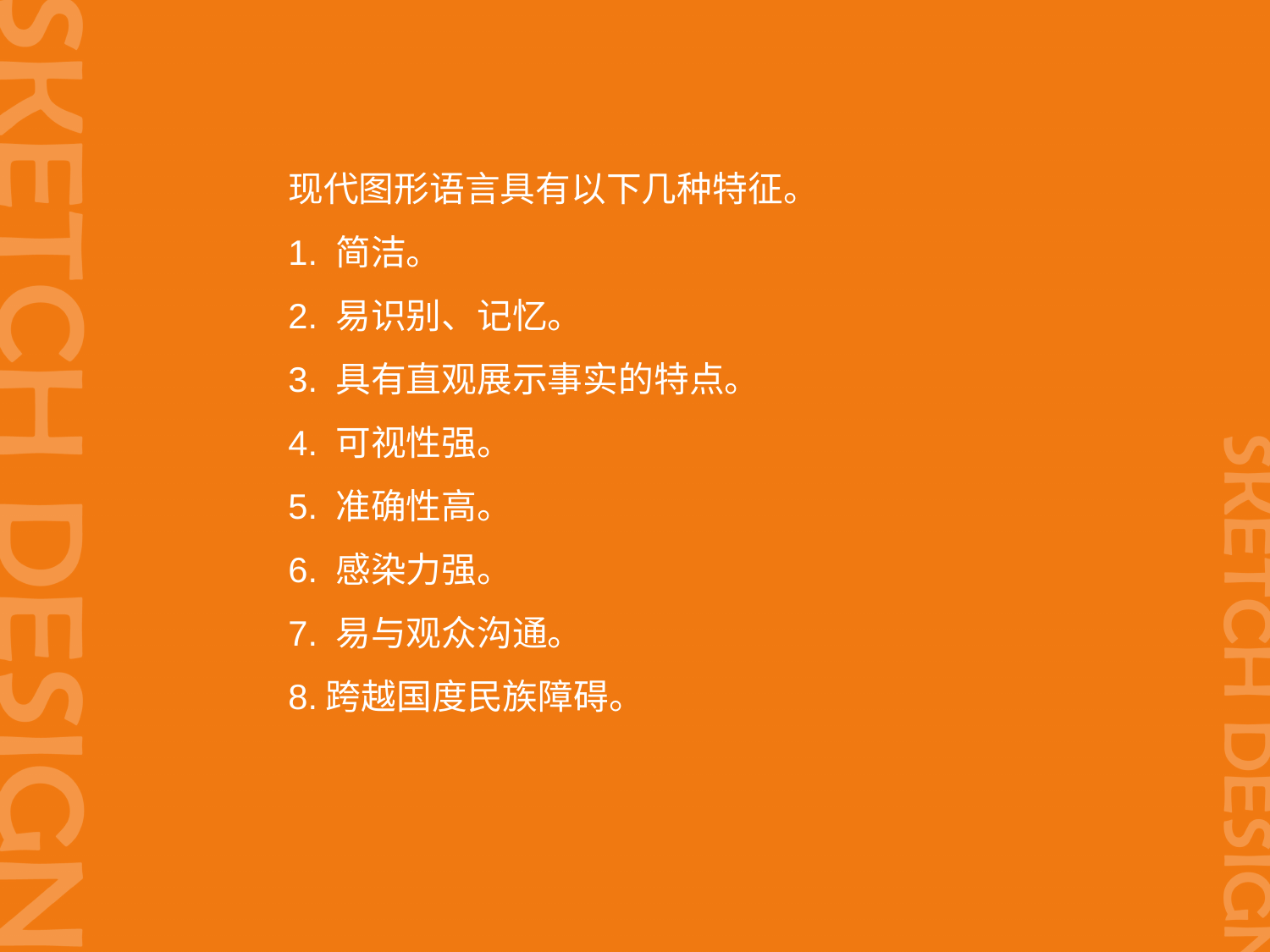

现代图形语言具有以下几种特征。
1. 简洁。
2. 易识别、记忆。
3. 具有直观展示事实的特点。
4. 可视性强。
5. 准确性高。
6. 感染力强。
7. 易与观众沟通。
8.跨越国度民族障碍。